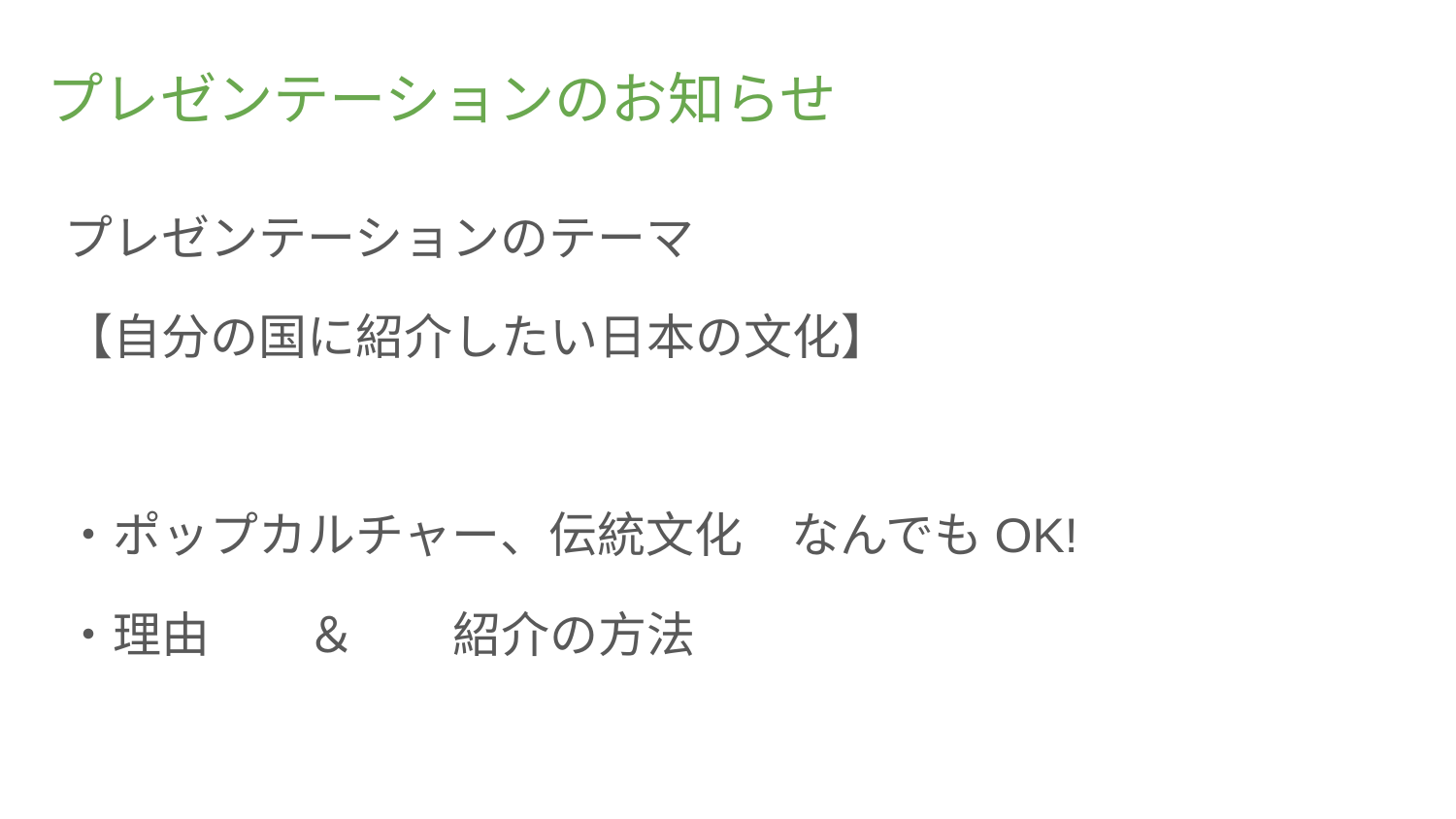

# プレゼンテーションのお知らせ
プレゼンテーションのテーマ
【自分の国に紹介したい日本の文化】

・ポップカルチャー、伝統文化　なんでもOK!
・理由　　＆　　紹介の方法